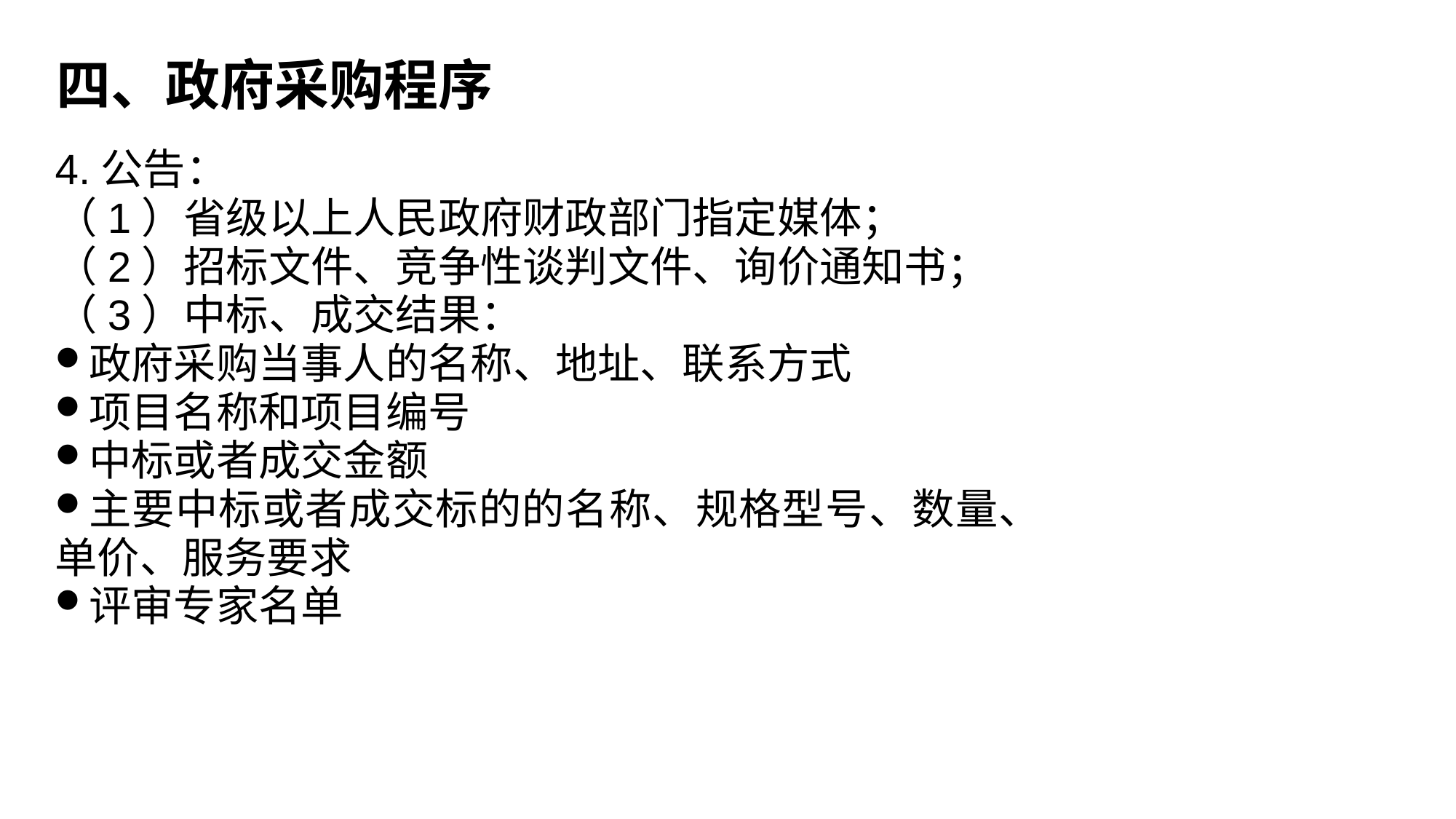

四、政府采购程序
4.公告：
（1）省级以上人民政府财政部门指定媒体；
（2）招标文件、竞争性谈判文件、询价通知书；
（3）中标、成交结果：
政府采购当事人的名称、地址、联系方式
项目名称和项目编号
中标或者成交金额
主要中标或者成交标的的名称、规格型号、数量、单价、服务要求
评审专家名单